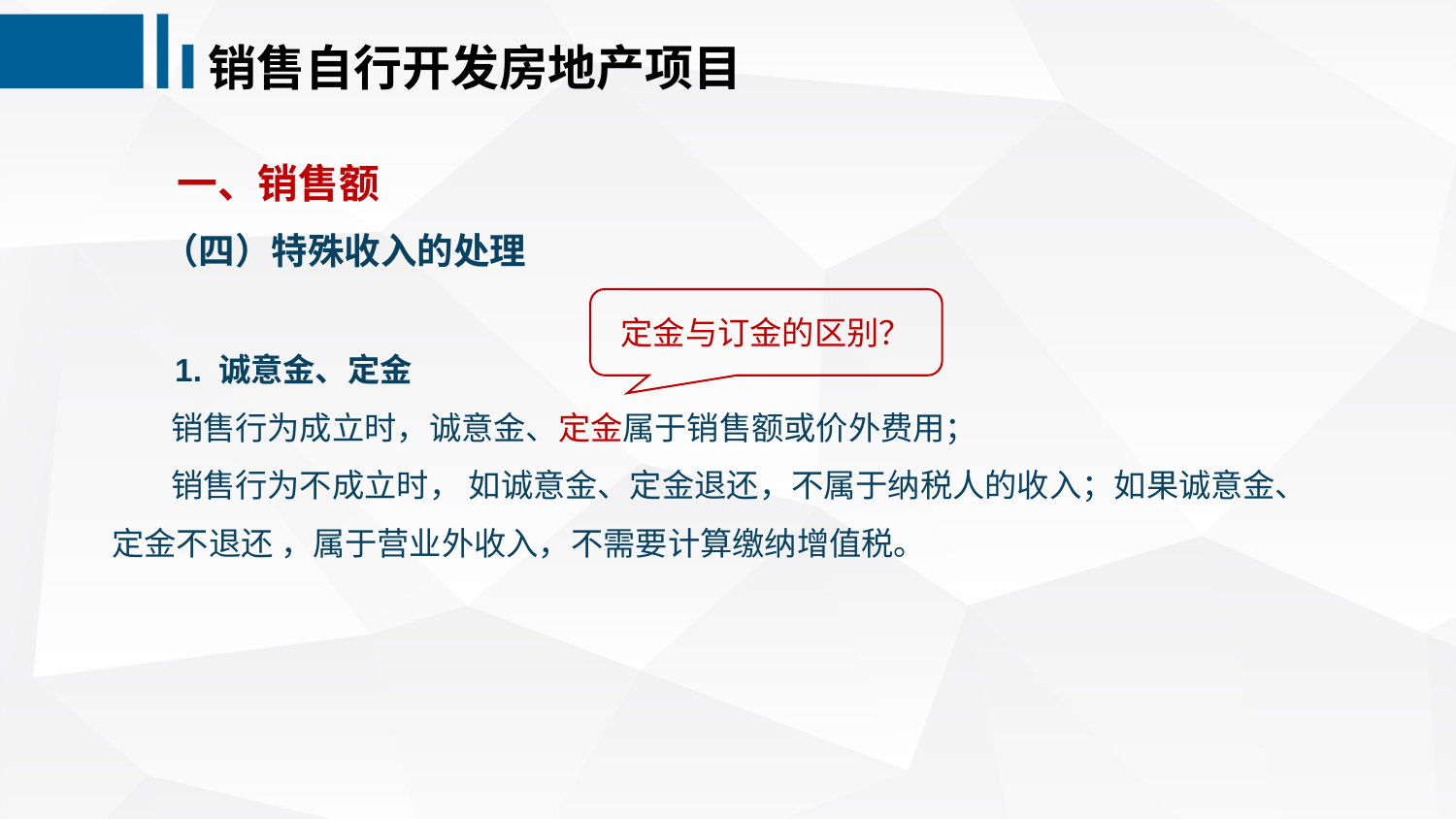

销售自行开发房地产项目
      一、销售额
     （四）特殊收入的处理

       1. 诚意金、定金
       销售行为成立时，诚意金、定金属于销售额或价外费用；
       销售行为不成立时， 如诚意金、定金退还，不属于纳税人的收入；如果诚意金、定金不退还 ，属于营业外收入，不需要计算缴纳增值税。

定金与订金的区别？
20